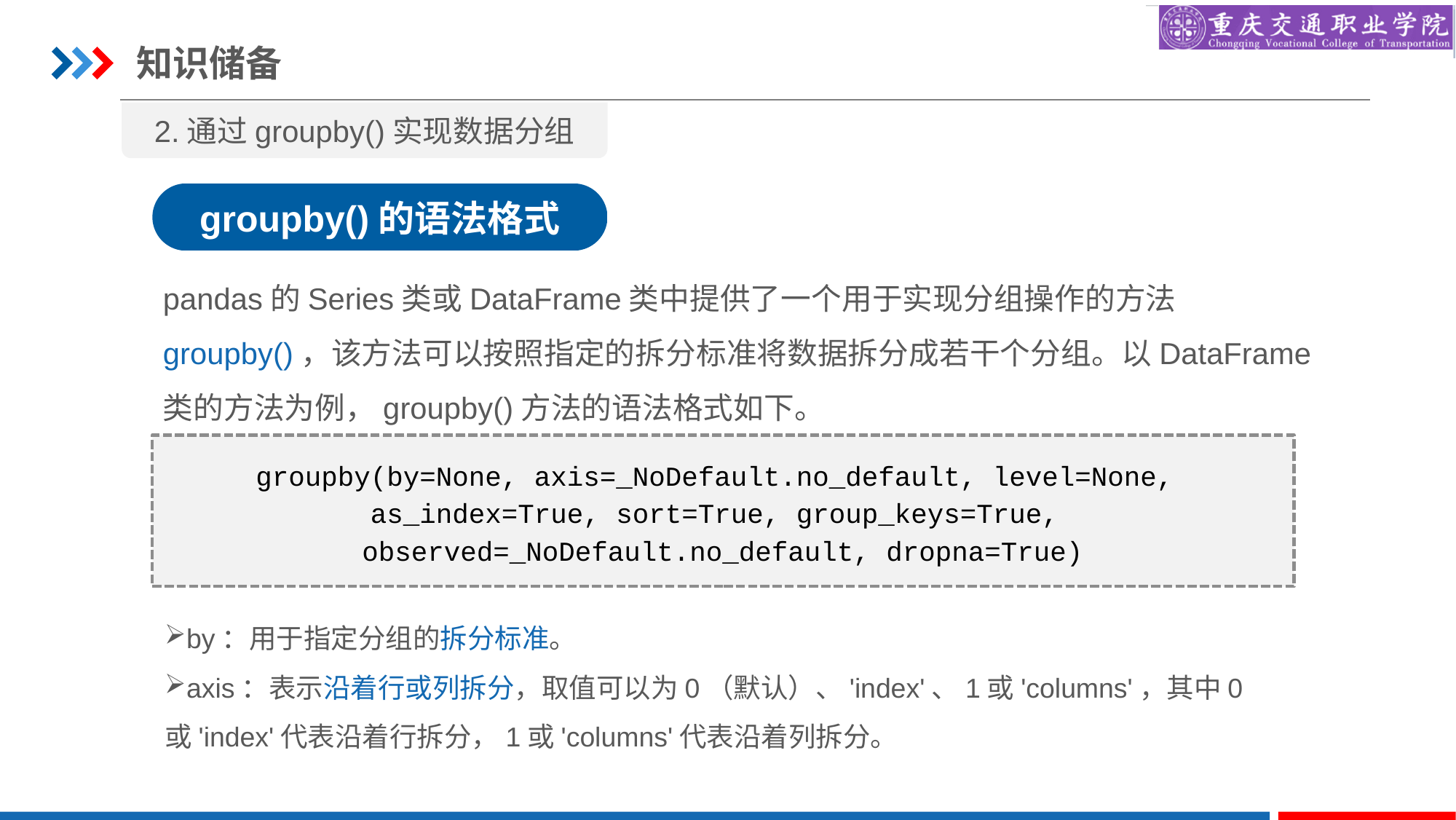

知识储备

2.通过groupby()实现数据分组
groupby()的语法格式
pandas的Series类或DataFrame类中提供了一个用于实现分组操作的方法groupby()，该方法可以按照指定的拆分标准将数据拆分成若干个分组。以DataFrame类的方法为例，groupby()方法的语法格式如下。

groupby(by=None, axis=_NoDefault.no_default, level=None,
as_index=True, sort=True, group_keys=True,
observed=_NoDefault.no_default, dropna=True)
by：用于指定分组的拆分标准。
axis：表示沿着行或列拆分，取值可以为0（默认）、'index'、1或'columns'，其中0或'index'代表沿着行拆分，1或'columns'代表沿着列拆分。